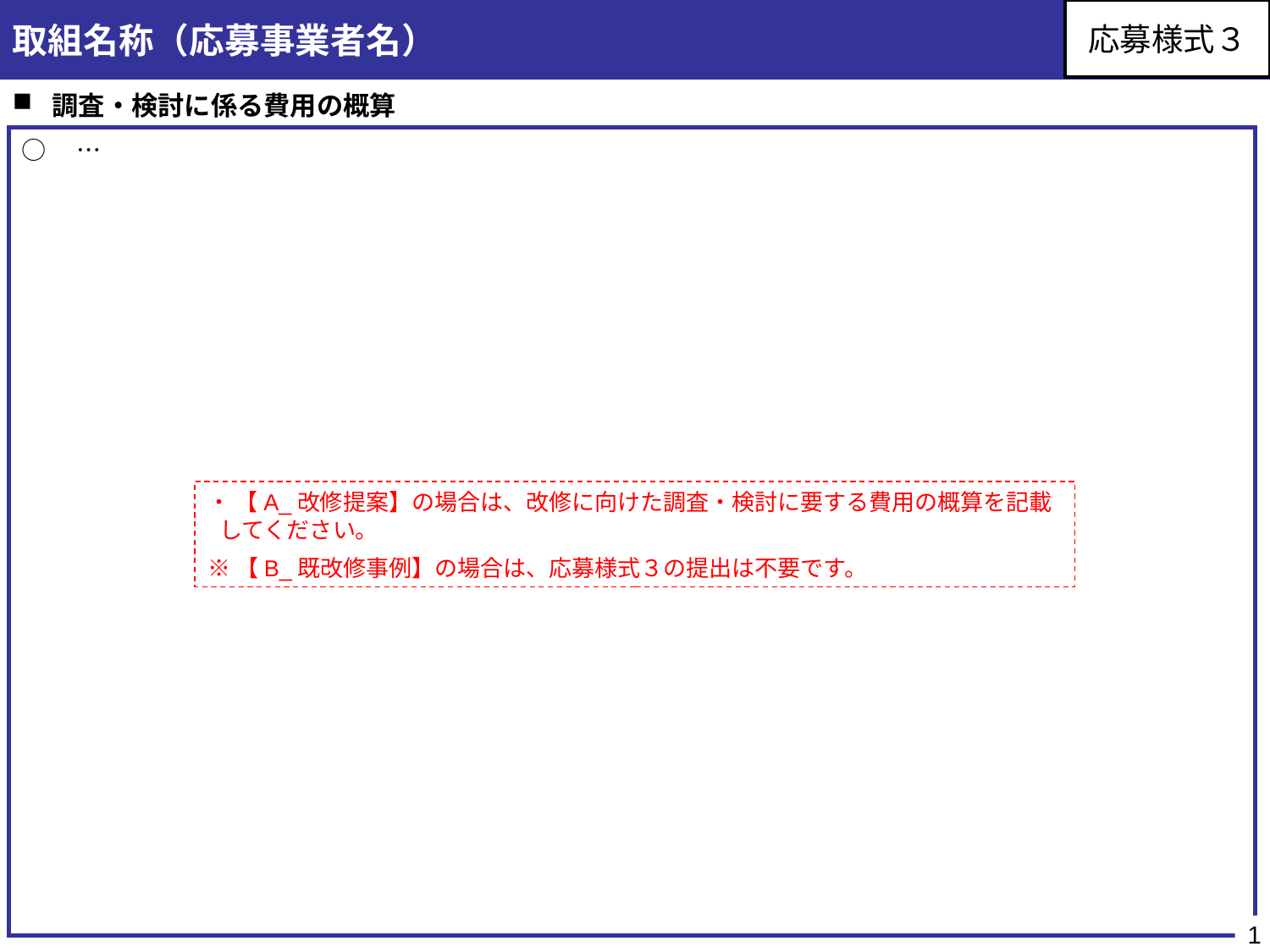

取組名称（応募事業者名）
応募様式３
調査・検討に係る費用の概算

○　…
・ 【A_改修提案】の場合は、改修に向けた調査・検討に要する費用の概算を記載してください。
※【B_既改修事例】の場合は、応募様式３の提出は不要です。
1